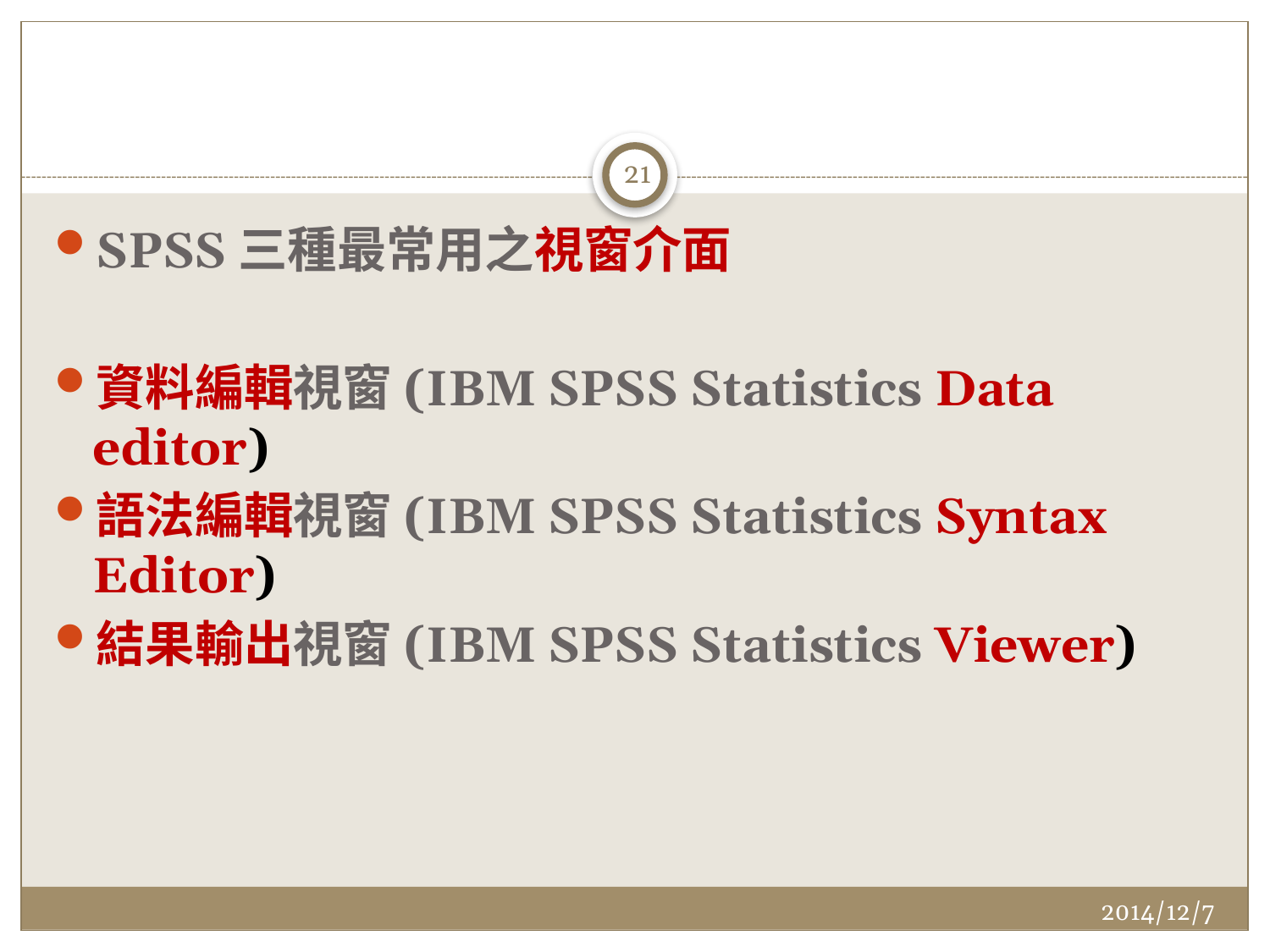

#
21
SPSS三種最常用之視窗介面

資料編輯視窗(IBM SPSS Statistics Data editor)
語法編輯視窗(IBM SPSS Statistics Syntax Editor)
結果輸出視窗(IBM SPSS Statistics Viewer)
2014/12/7